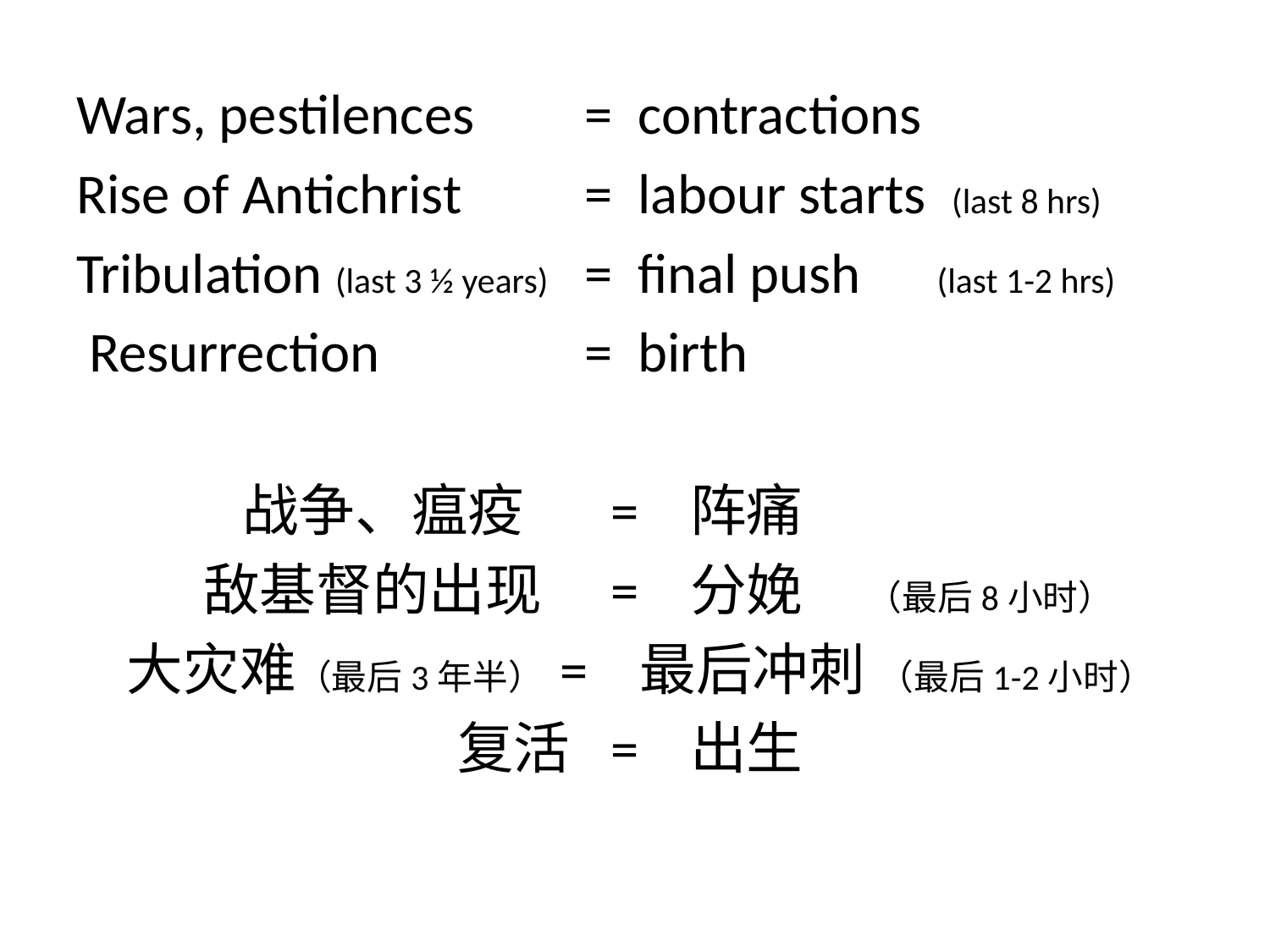

# Wars, pestilences	=  contractions Rise of Antichrist	=  labour starts  (last 8 hrs) Tribulation (last 3 ½ years) 	=  final push      (last 1-2 hrs) Resurrection		=  birth 战争、瘟疫	 =   阵痛 敌基督的出现	 =   分娩     （最后8小时） 大灾难（最后3年半） =   最后冲刺 （最后1-2小时） 复活	 =   出生